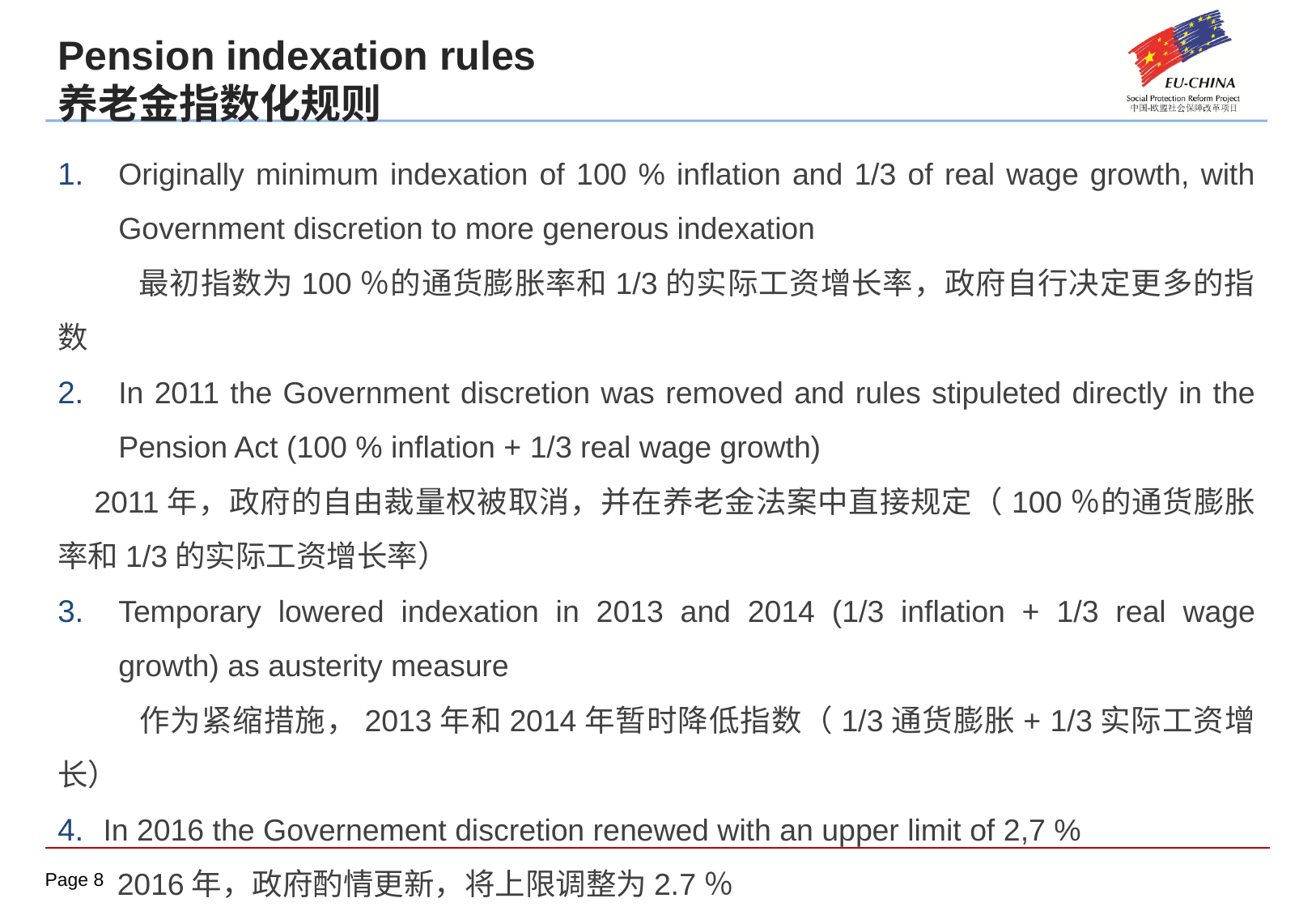

Pension indexation rules
养老金指数化规则
Originally minimum indexation of 100 % inflation and 1/3 of real wage growth, with Government discretion to more generous indexation
       最初指数为100％的通货膨胀率和1/3的实际工资增长率，政府自行决定更多的指数
In 2011 the Government discretion was removed and rules stipuleted directly in the Pension Act (100 % inflation + 1/3 real wage growth)
    2011年，政府的自由裁量权被取消，并在养老金法案中直接规定（100％的通货膨胀率和1/3的实际工资增长率）
Temporary lowered indexation in 2013 and 2014 (1/3 inflation + 1/3 real wage growth) as austerity measure
       作为紧缩措施，2013年和2014年暂时降低指数（1/3通货膨胀+ 1/3实际工资增长）
In 2016 the Governement discretion renewed with an upper limit of 2,7 %
       2016年，政府酌情更新，将上限调整为2.7％
Since 2017 indexation formula changed to 100 % inflation + 1/2 real wage growth
     自2017年以来，指数公式改为100％通货膨胀+ 1/2实际工资增长